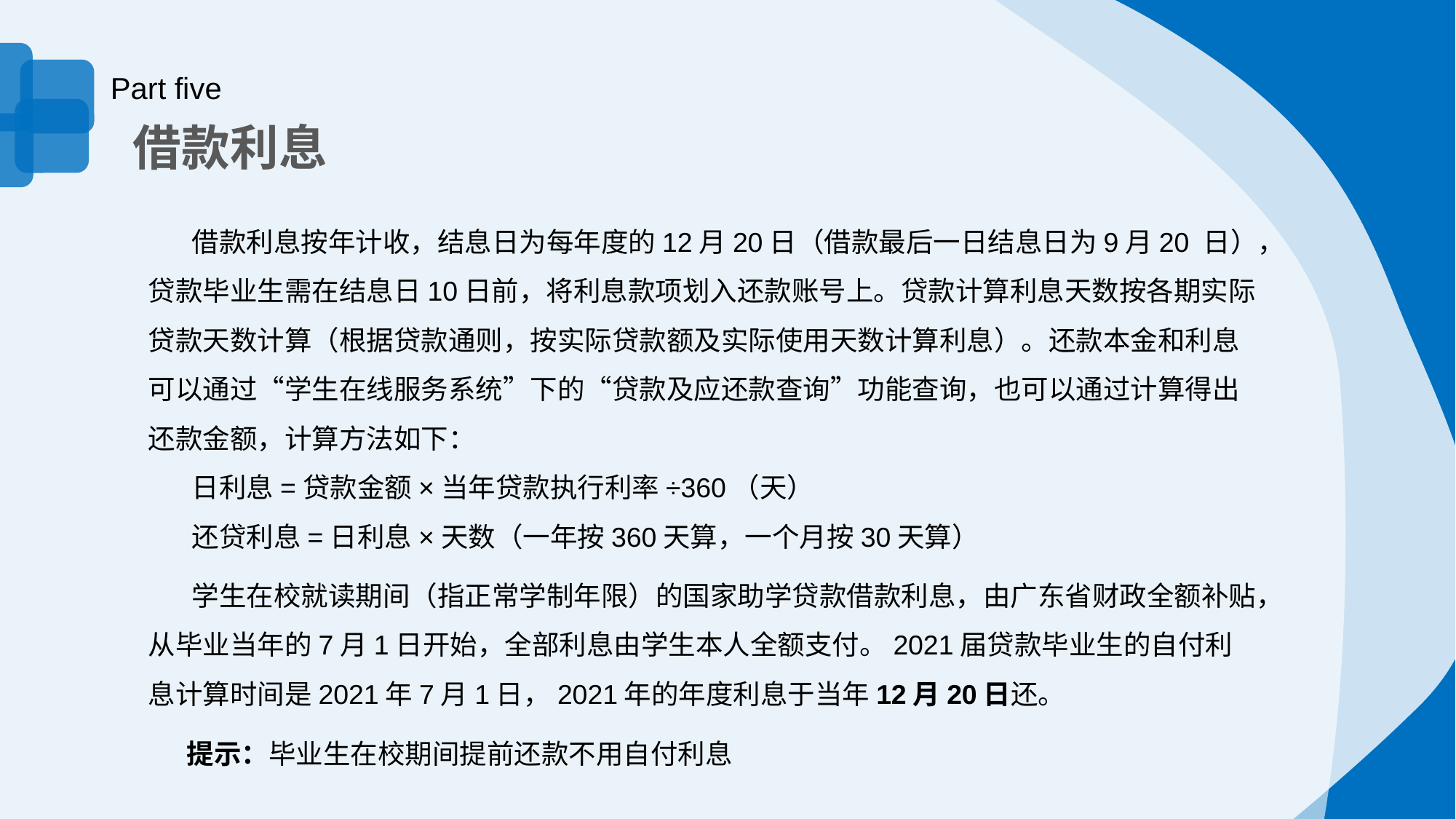

延时符
Part five
 借款利息
      借款利息按年计收，结息日为每年度的12月20日（借款最后一日结息日为9月20 日），贷款毕业生需在结息日10日前，将利息款项划入还款账号上。贷款计算利息天数按各期实际贷款天数计算（根据贷款通则，按实际贷款额及实际使用天数计算利息）。还款本金和利息可以通过“学生在线服务系统”下的“贷款及应还款查询”功能查询，也可以通过计算得出还款金额，计算方法如下：
      日利息=贷款金额×当年贷款执行利率÷360（天）
      还贷利息=日利息×天数（一年按360天算，一个月按30天算）
      学生在校就读期间（指正常学制年限）的国家助学贷款借款利息，由广东省财政全额补贴，从毕业当年的7月1日开始，全部利息由学生本人全额支付。2021届贷款毕业生的自付利息计算时间是2021年7月1日，2021年的年度利息于当年12月20日还。
      提示：毕业生在校期间提前还款不用自付利息